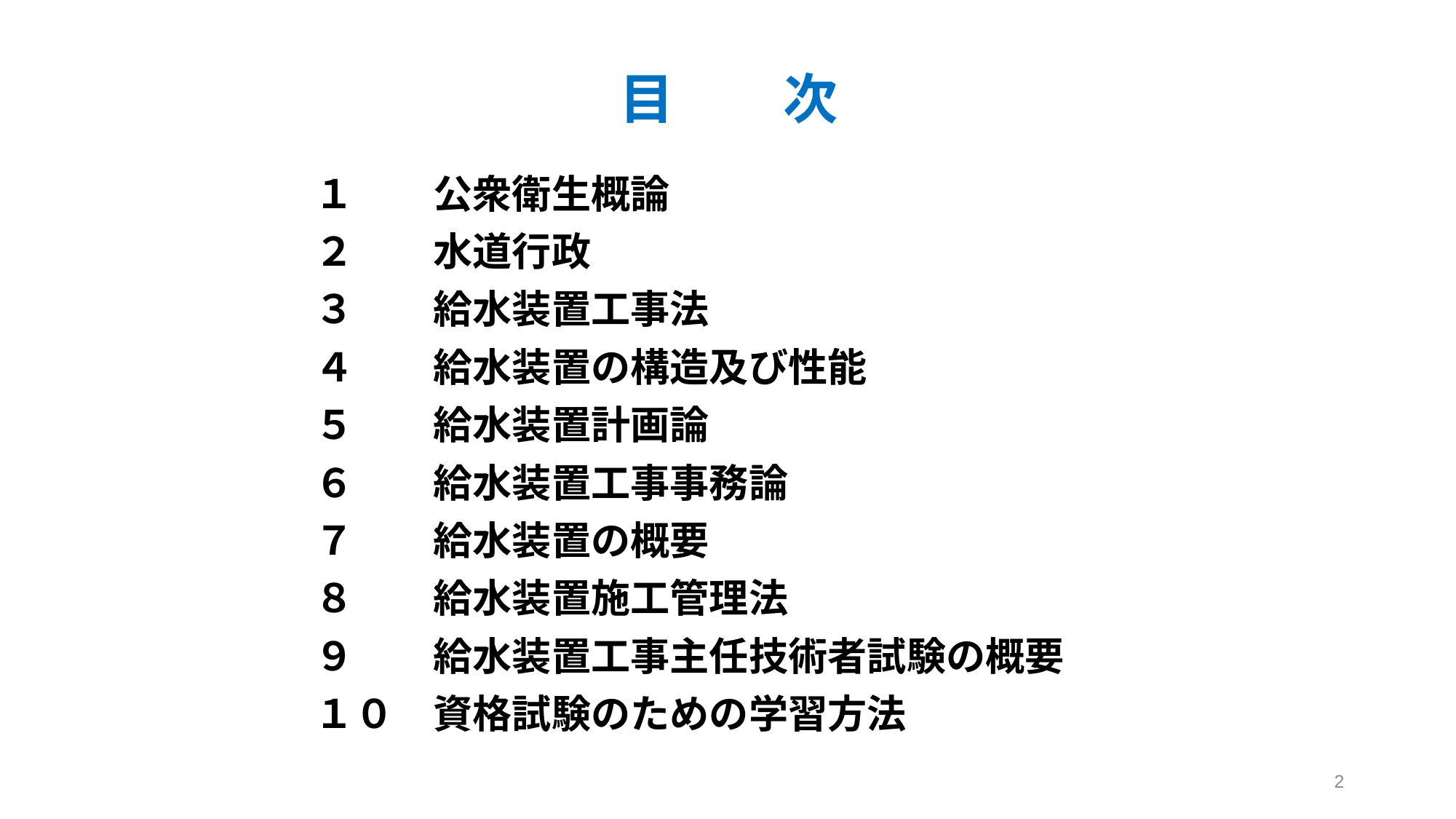

目　　次

１　　公衆衛生概論
２　　水道行政
３　　給水装置工事法
４　　給水装置の構造及び性能
５　　給水装置計画論
６　　給水装置工事事務論
７　　給水装置の概要
８　　給水装置施工管理法
９　　給水装置工事主任技術者試験の概要
１０　資格試験のための学習方法

2